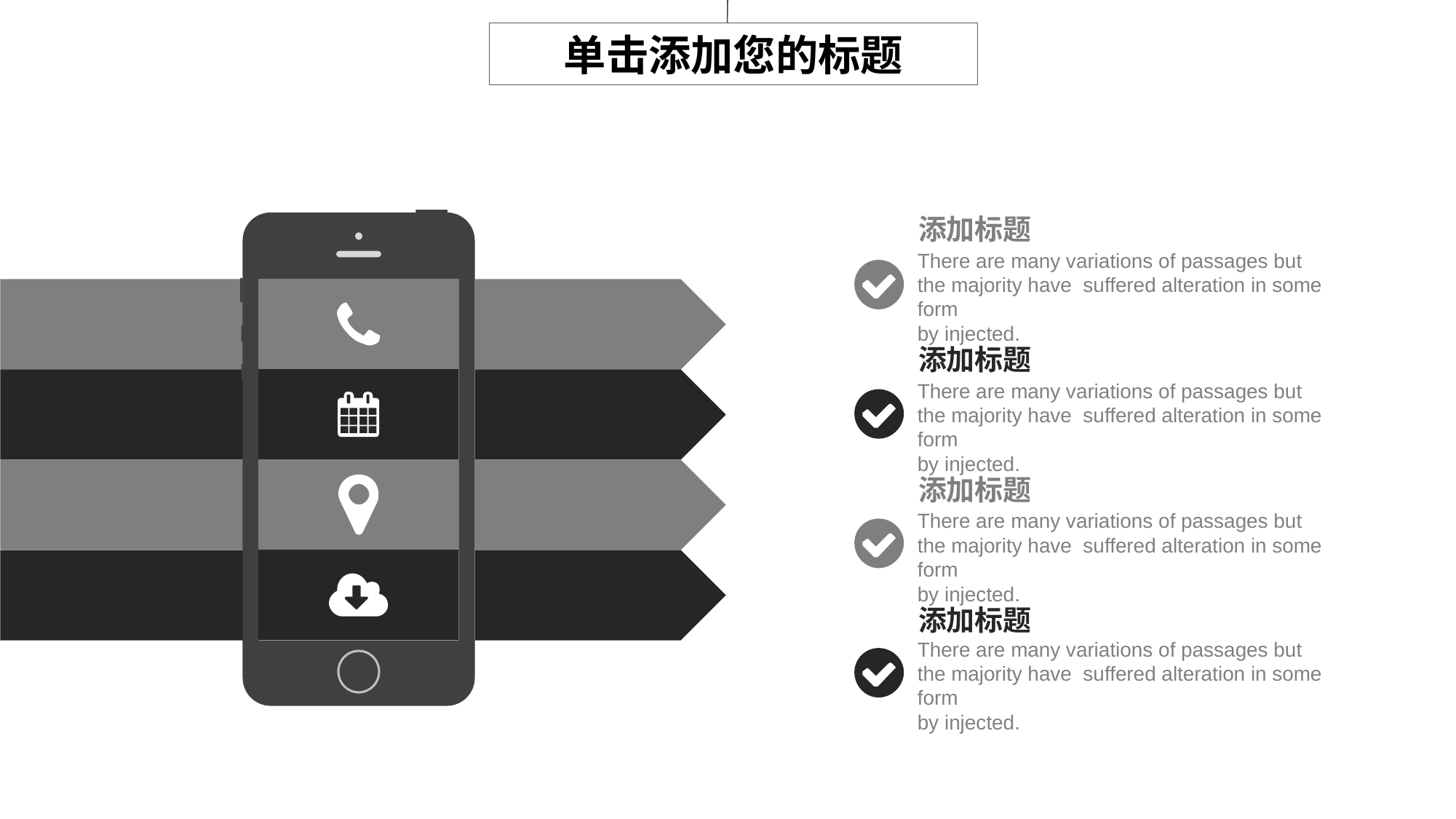

单击添加您的标题

添加标题
There are many variations of passages but the majority have  suffered alteration in some form
by injected.

添加标题
There are many variations of passages but the majority have  suffered alteration in some form
by injected.

添加标题
There are many variations of passages but the majority have  suffered alteration in some form
by injected.

添加标题
There are many variations of passages but the majority have  suffered alteration in some form
by injected.